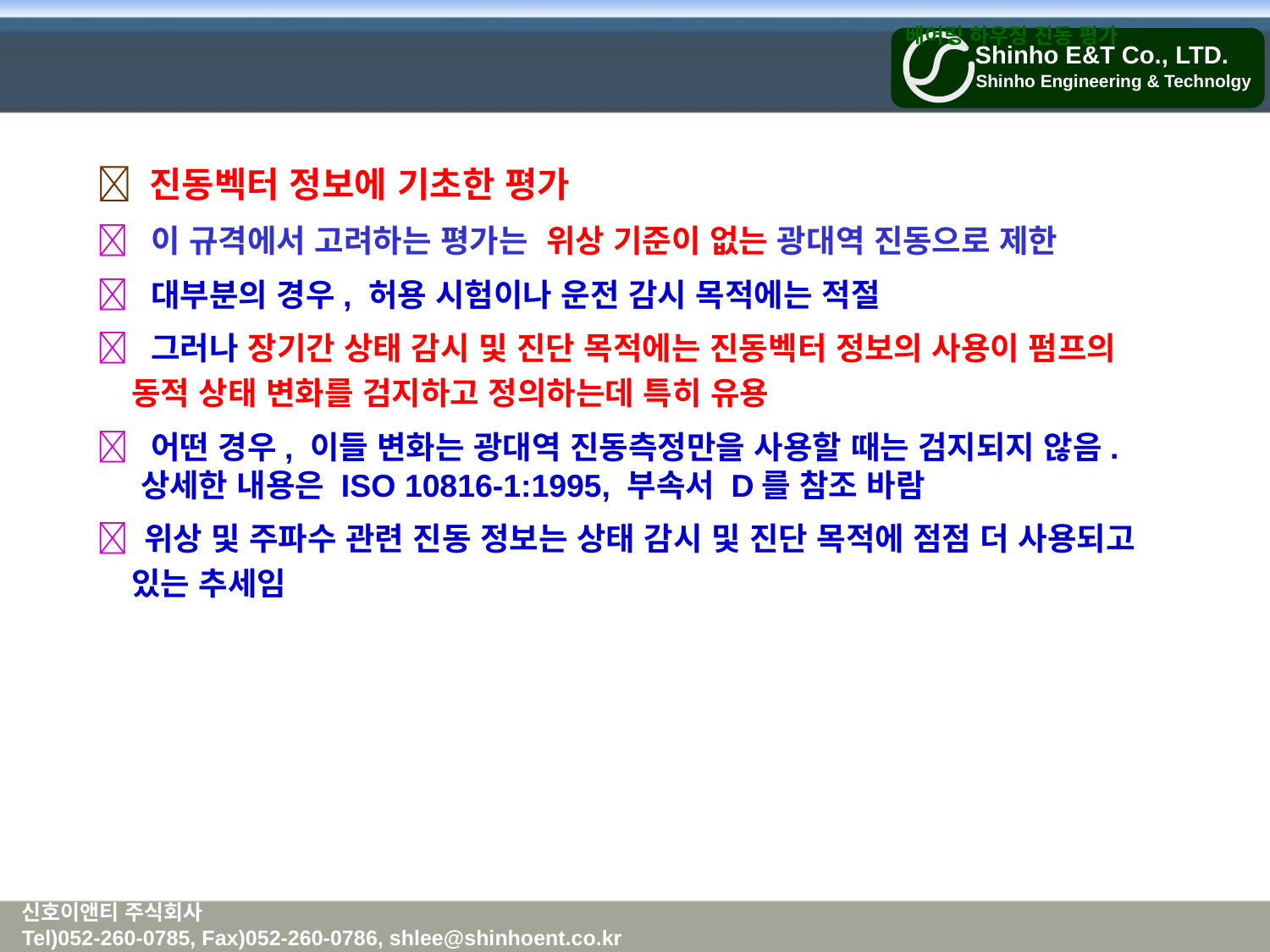

베어링 하우징 진동 평가
♣ 진동벡터 정보에 기초한 평가
•  이 규격에서 고려하는 평가는  위상 기준이 없는 광대역 진동으로 제한
•  대부분의 경우, 허용 시험이나 운전 감시 목적에는 적절
•  그러나 장기간 상태 감시 및 진단 목적에는 진동벡터 정보의 사용이 펌프의
   동적 상태 변화를 검지하고 정의하는데 특히 유용
•  어떤 경우, 이들 변화는 광대역 진동측정만을 사용할 때는 검지되지 않음.
    상세한 내용은 ISO 10816-1:1995, 부속서 D를 참조 바람
• 위상 및 주파수 관련 진동 정보는 상태 감시 및 진단 목적에 점점 더 사용되고
   있는 추세임